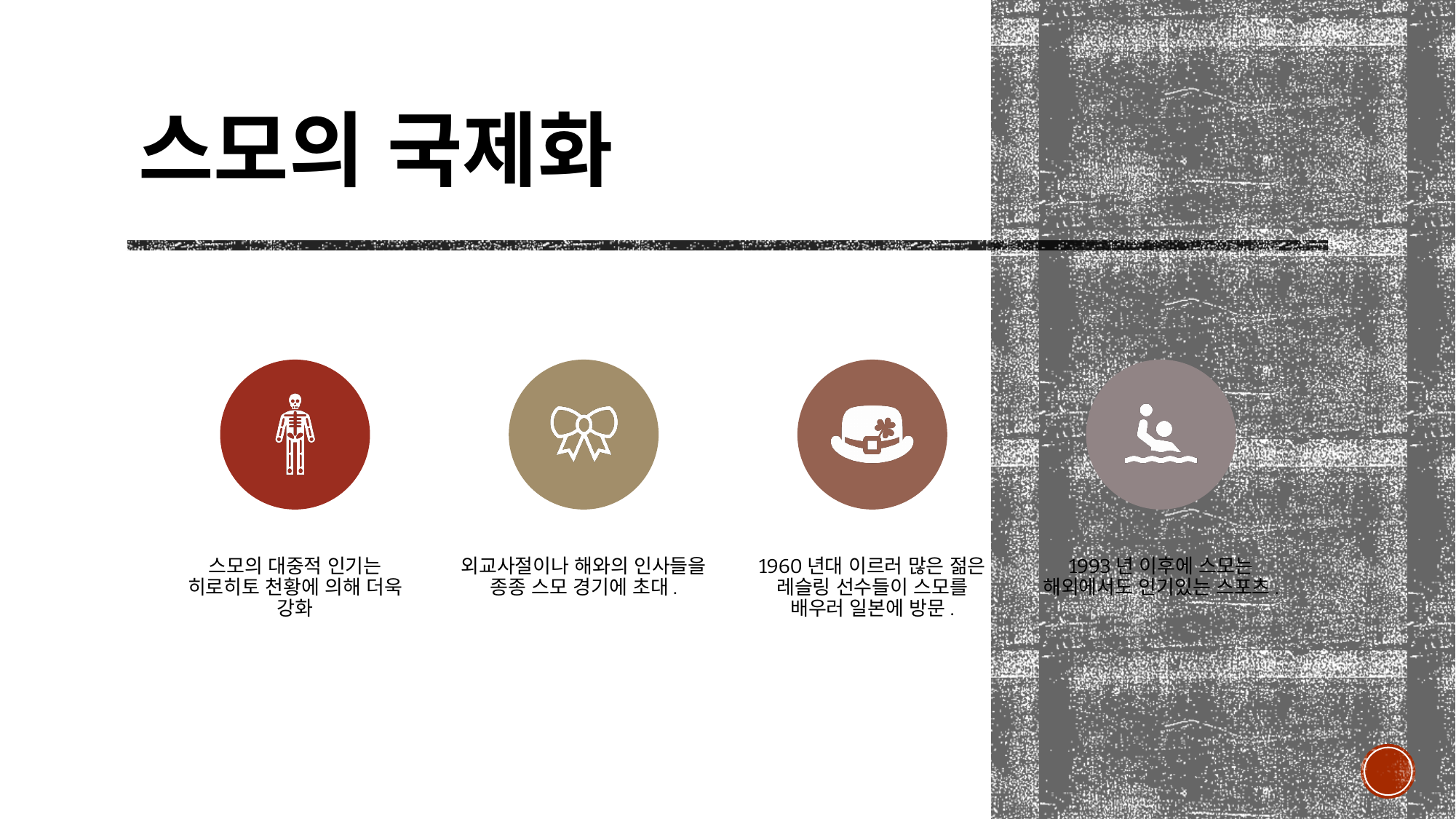

# 스모의 국제화

스모의 대중적 인기는 히로히토 천황에 의해 더욱 강화
외교사절이나 해와의 인사들을 종종 스모 경기에 초대.
1960년대 이르러 많은 젊은 레슬링 선수들이 스모를 배우러 일본에 방문.
1993년 이후에 스모는 해외에서도 인기있는 스포츠.